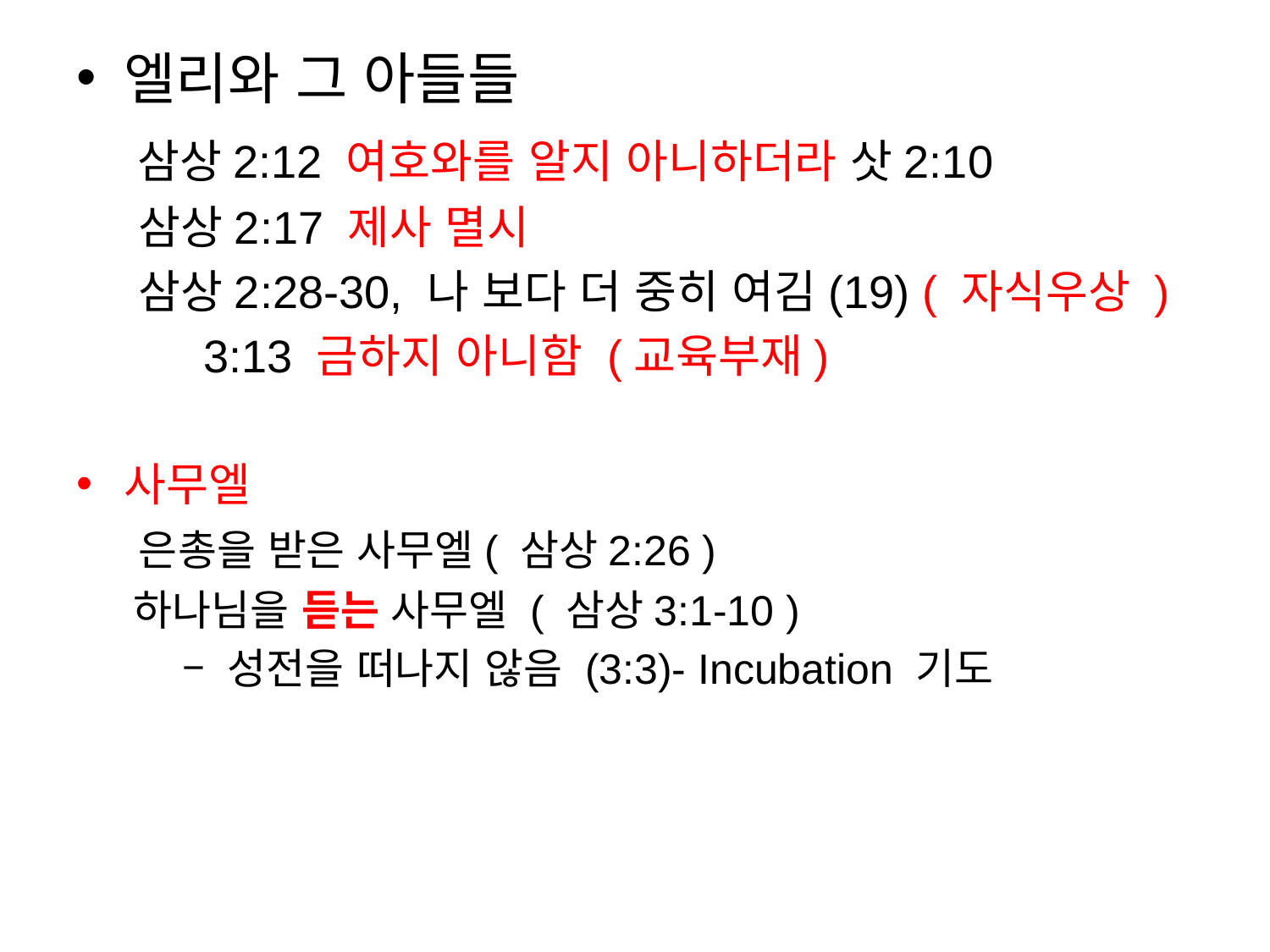

엘리와 그 아들들
   삼상2:12 여호와를 알지 아니하더라 삿2:10
    삼상2:17 제사 멸시
    삼상2:28-30, 나 보다 더 중히 여김(19) ( 자식우상 )
          3:13 금하지 아니함 (교육부재)

사무엘
    은총을 받은 사무엘( 삼상2:26 )
    하나님을 듣는 사무엘 ( 삼상3:1-10 )
         – 성전을 떠나지 않음 (3:3)- Incubation 기도